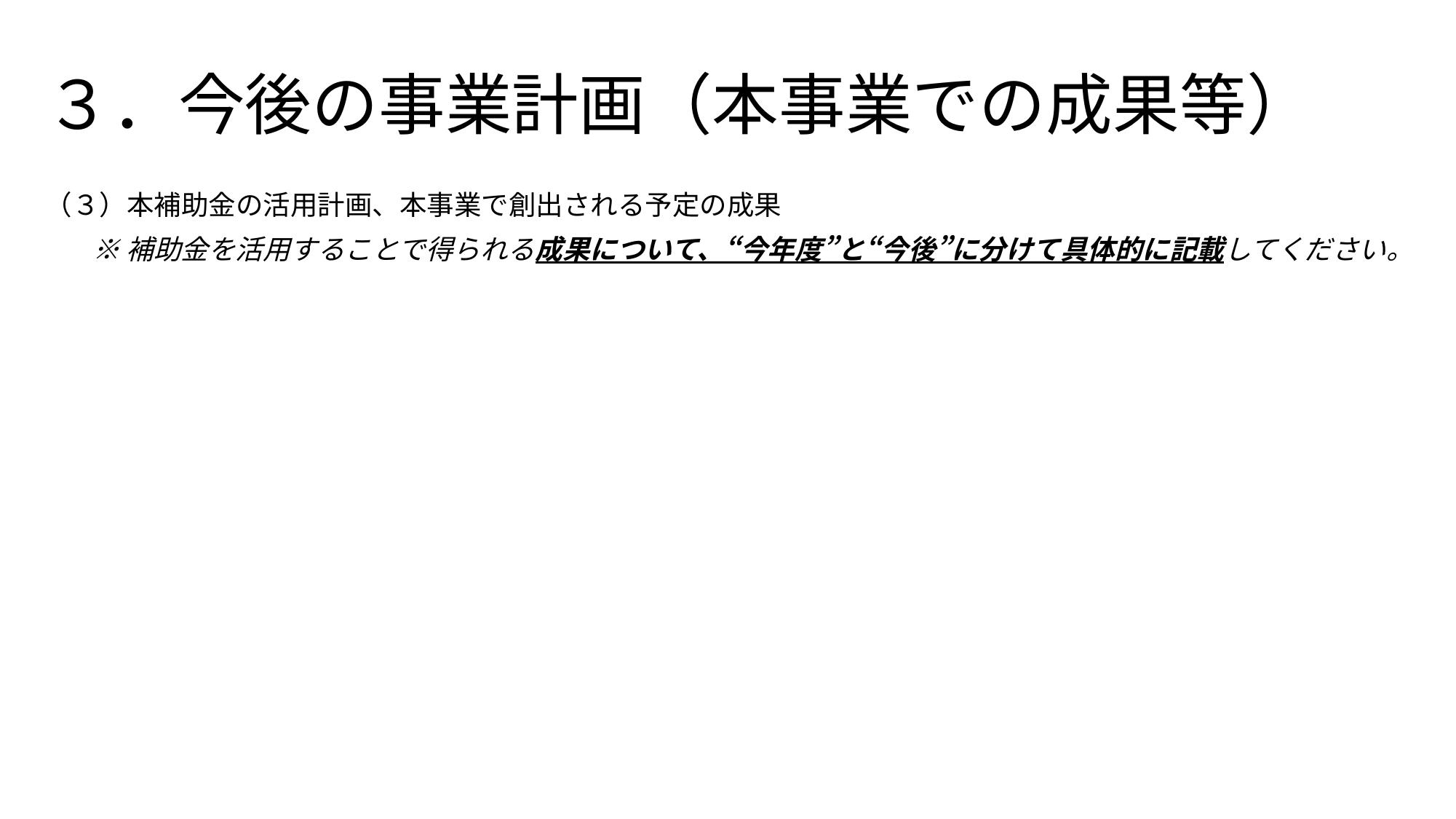

# ３．今後の事業計画（本事業での成果等）
（３）本補助金の活用計画、本事業で創出される予定の成果
※補助金を活用することで得られる成果について、“今年度”と“今後”に分けて具体的に記載してください。